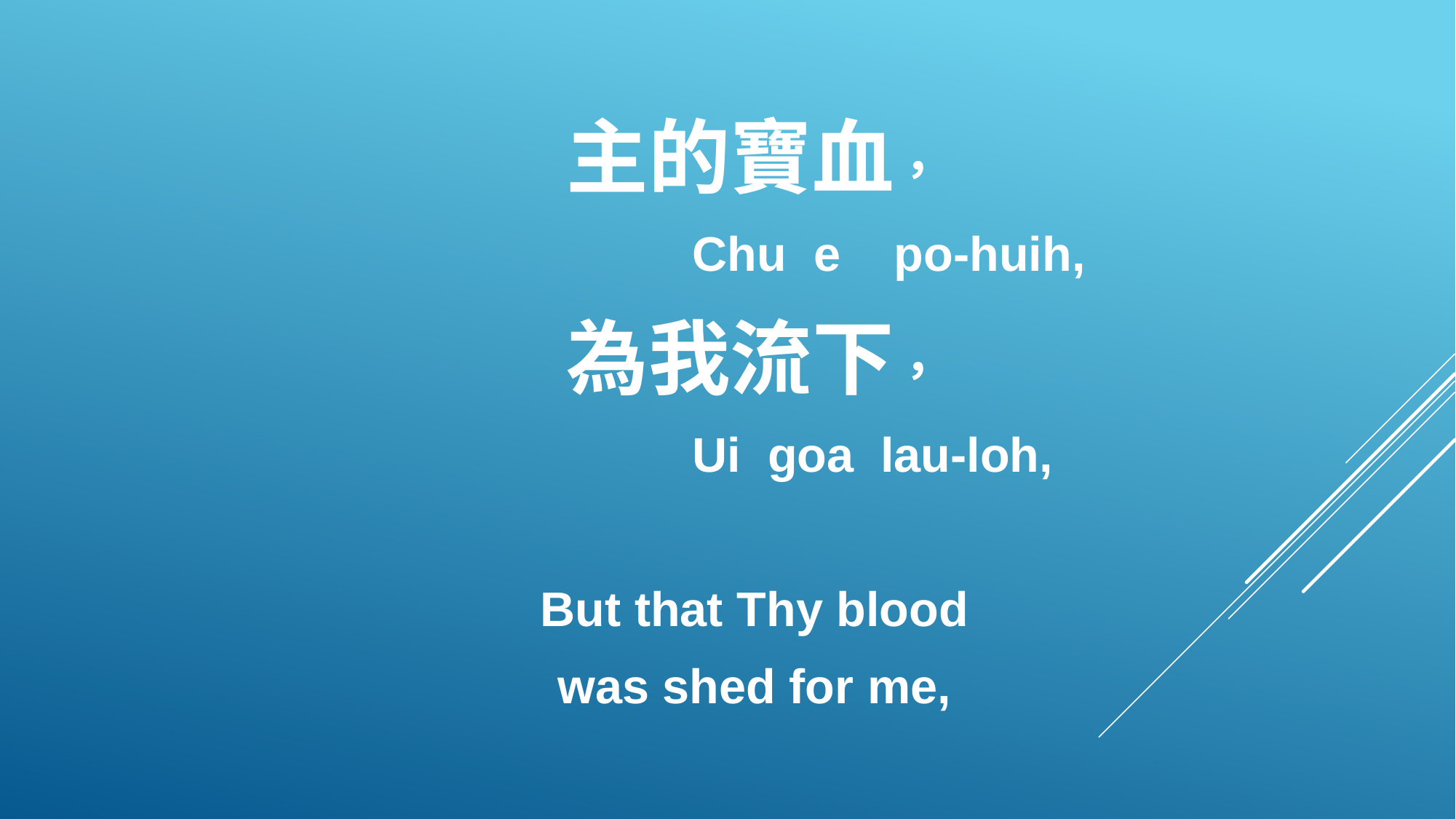

主的寶血，
                                      Chu  e    po-huih,
為我流下，
                                      Ui  goa  lau-loh,

But that Thy blood
was shed for me,